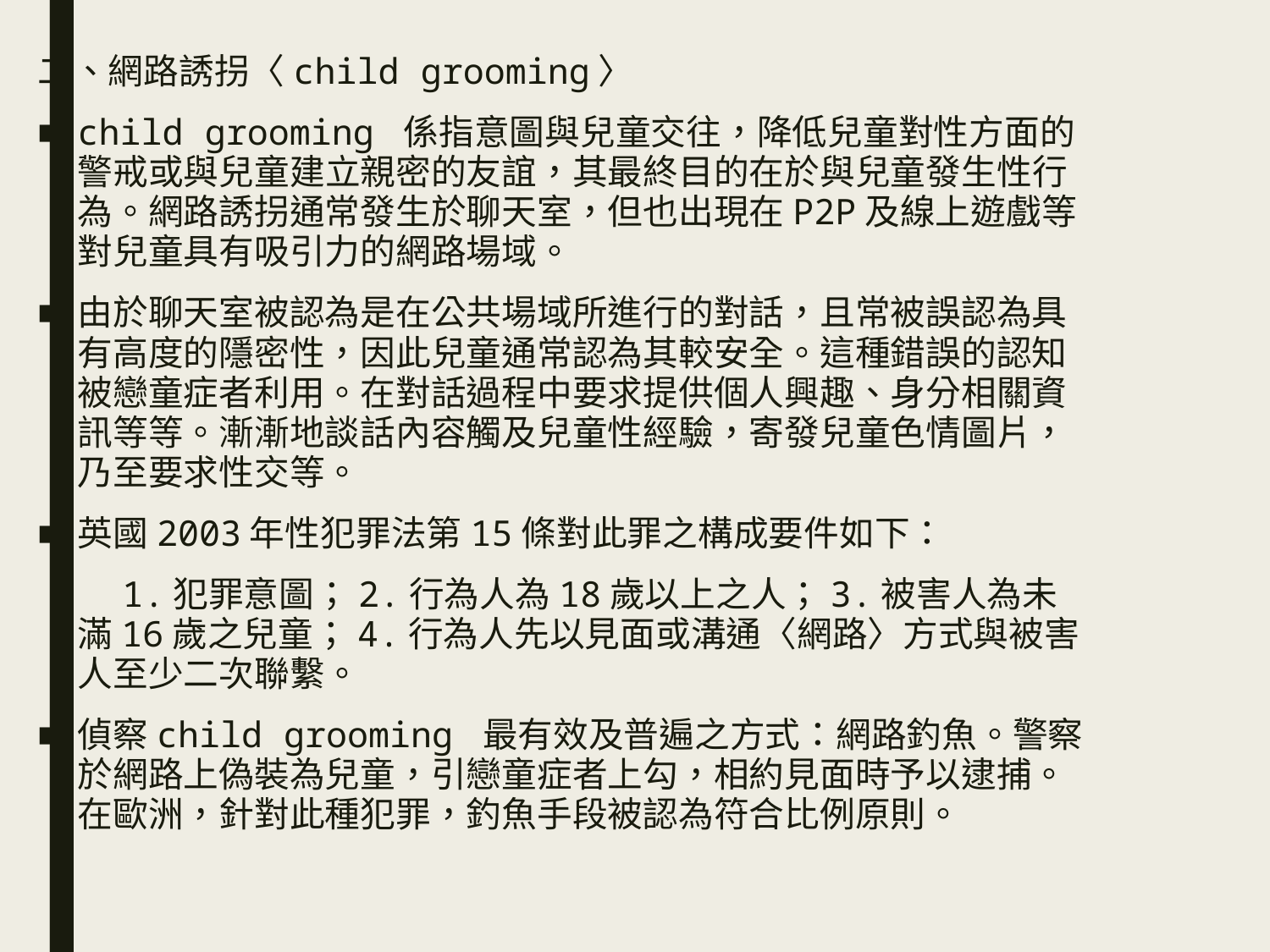

二、網路誘拐〈child grooming〉
child grooming 係指意圖與兒童交往，降低兒童對性方面的警戒或與兒童建立親密的友誼，其最終目的在於與兒童發生性行為。網路誘拐通常發生於聊天室，但也出現在P2P及線上遊戲等對兒童具有吸引力的網路場域。
由於聊天室被認為是在公共場域所進行的對話，且常被誤認為具有高度的隱密性，因此兒童通常認為其較安全。這種錯誤的認知被戀童症者利用。在對話過程中要求提供個人興趣、身分相關資訊等等。漸漸地談話內容觸及兒童性經驗，寄發兒童色情圖片，乃至要求性交等。
英國2003年性犯罪法第15條對此罪之構成要件如下：
    1.犯罪意圖；2.行為人為18歲以上之人；3.被害人為未滿16歲之兒童；4.行為人先以見面或溝通〈網路〉方式與被害人至少二次聯繫。
偵察child grooming 最有效及普遍之方式：網路釣魚。警察於網路上偽裝為兒童，引戀童症者上勾，相約見面時予以逮捕。在歐洲，針對此種犯罪，釣魚手段被認為符合比例原則。